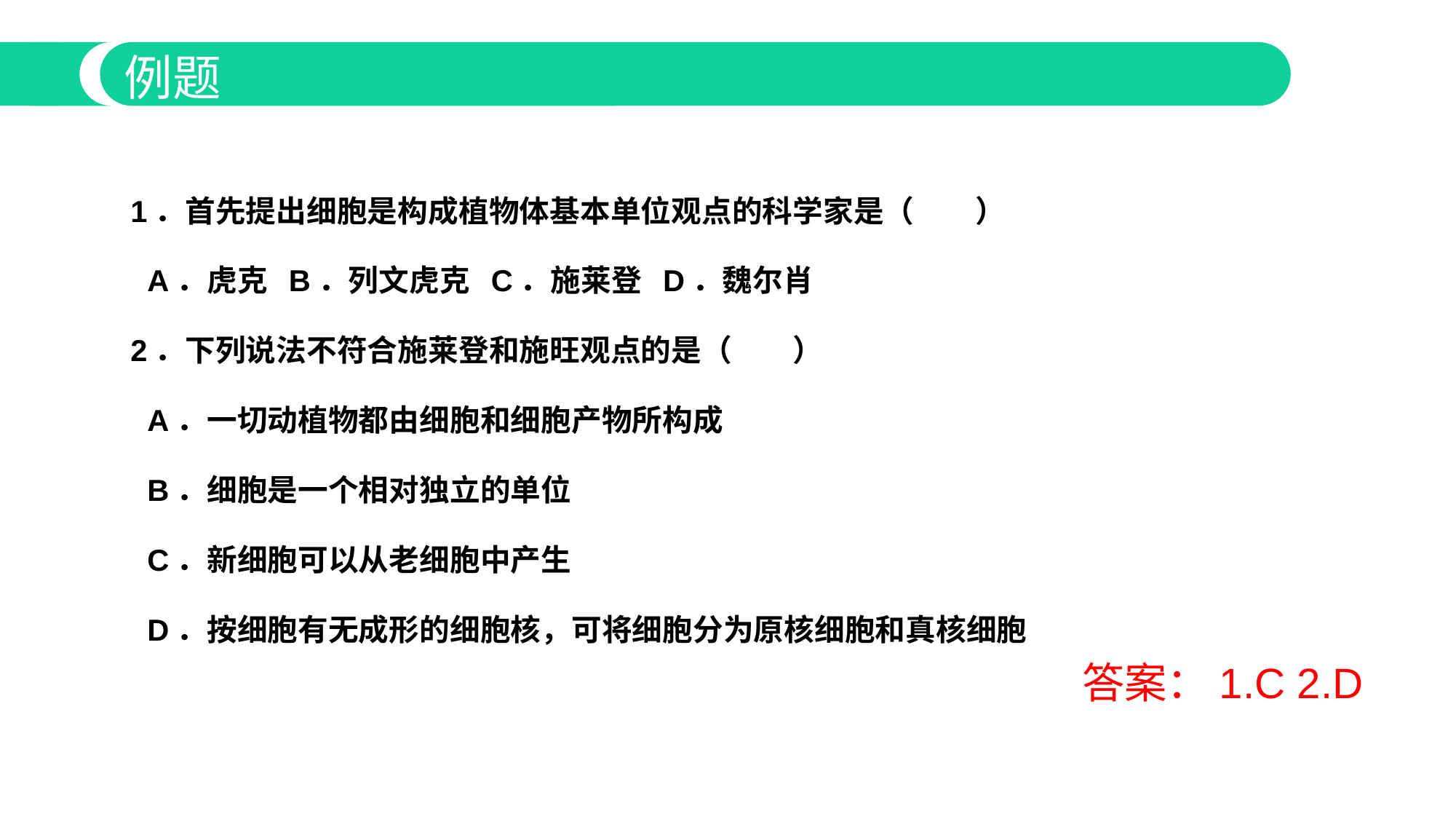

例题
1．首先提出细胞是构成植物体基本单位观点的科学家是（　　）
  A．虎克  B．列文虎克  C．施莱登  D．魏尔肖
2．下列说法不符合施莱登和施旺观点的是（　　）
  A．一切动植物都由细胞和细胞产物所构成
  B．细胞是一个相对独立的单位
  C．新细胞可以从老细胞中产生
  D．按细胞有无成形的细胞核，可将细胞分为原核细胞和真核细胞
答案：1.C 2.D